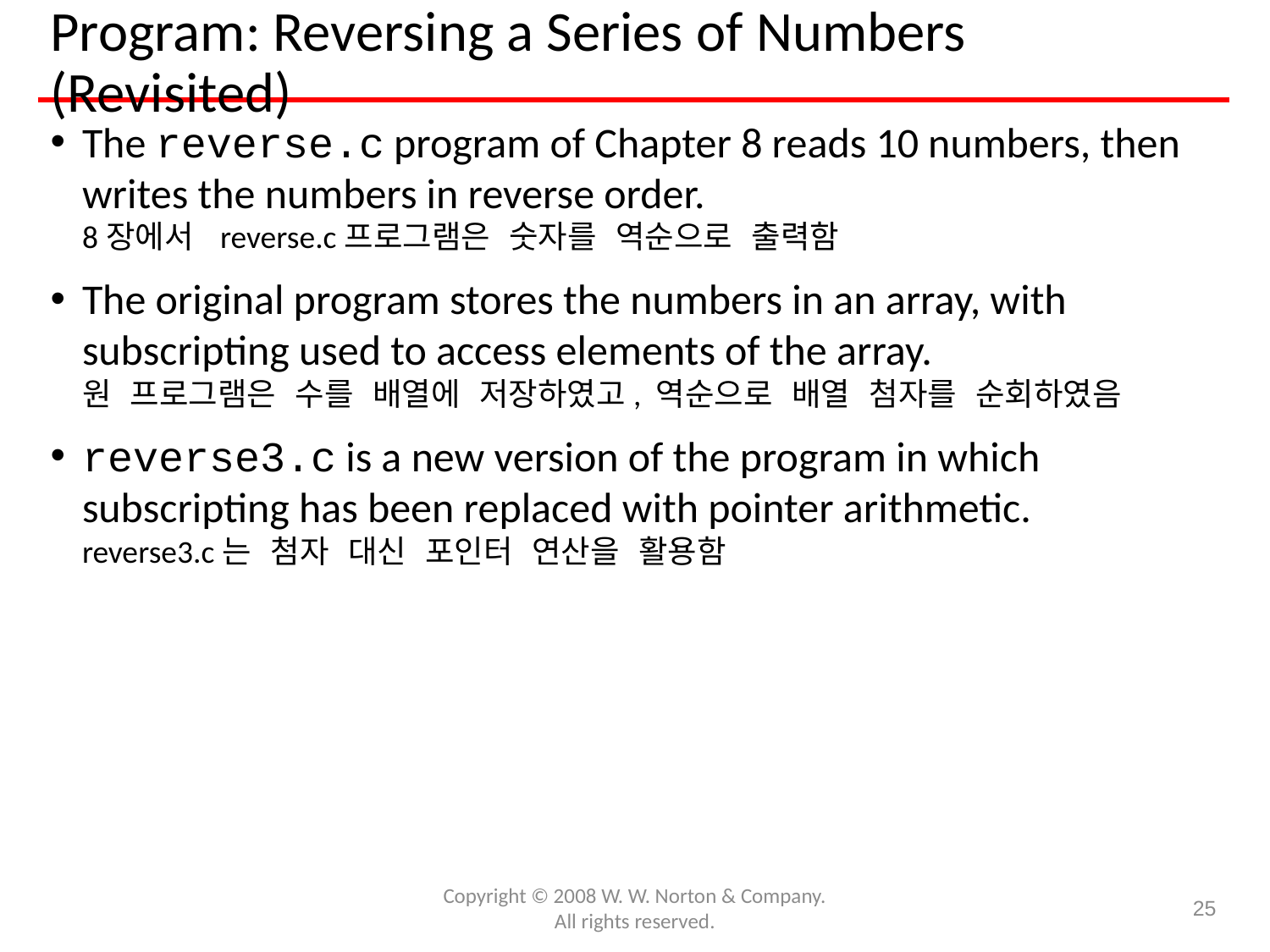

# Program: Reversing a Series of Numbers (Revisited)
The reverse.c program of Chapter 8 reads 10 numbers, then writes the numbers in reverse order.
8장에서 reverse.c프로그램은 숫자를 역순으로 출력함
The original program stores the numbers in an array, with subscripting used to access elements of the array.
원 프로그램은 수를 배열에 저장하였고, 역순으로 배열 첨자를 순회하였음
reverse3.c is a new version of the program in which subscripting has been replaced with pointer arithmetic. 
reverse3.c는 첨자 대신 포인터 연산을 활용함
Copyright © 2008 W. W. Norton & Company.
All rights reserved.
25